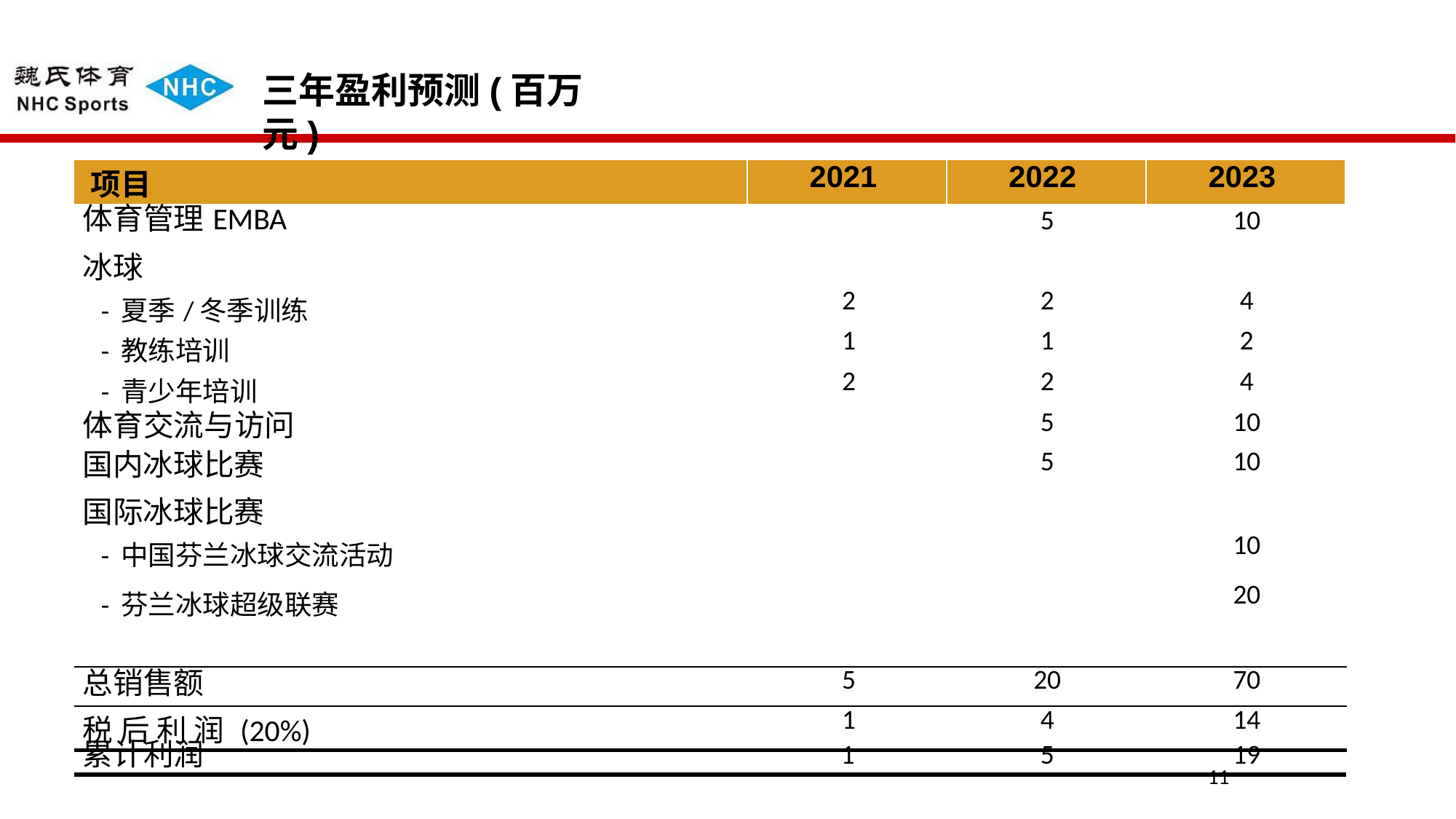

# 三年盈利预测(百万元)
| 项目 | 2021 | 2022 | 2023 |
| --- | --- | --- | --- |
| 体育管理EMBA 冰球 |  | 5 | 10 |
| --- | --- | --- | --- |
| - 夏季/冬季训练 | 2 | 2 | 4 |
| - 教练培训 | 1 | 1 | 2 |
| - 青少年培训 | 2 | 2 | 4 |
| 体育交流与访问 |  | 5 | 10 |
| 国内冰球比赛 国际冰球比赛 |  | 5 | 10 |
| - 中国芬兰冰球交流活动 |  |  | 10 |
| - 芬兰冰球超级联赛 |  |  | 20 |
| 总销售额 | 5 | 20 | 70 |
| 税后利润(20%) | 1 | 4 | 14 |
累计利润
1
5
19
11